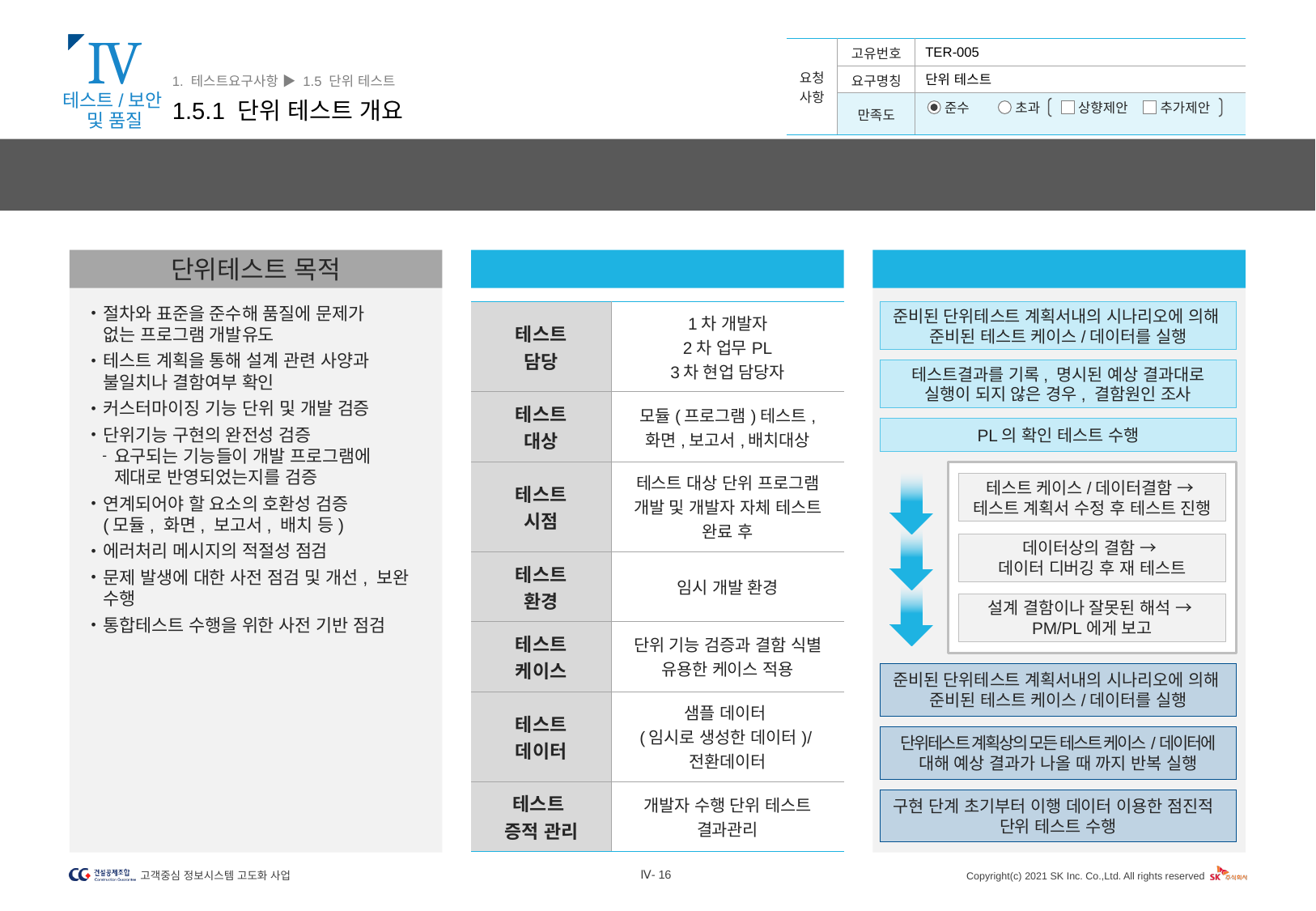

Ⅳ

테스트/보안
및 품질

1. 테스트요구사항 ▶ 1.5 단위 테스트
1.5.1 단위 테스트 개요
TER-005
단위 테스트

단위테스트는 구현된 테스트 대상범위가 설계서에 정의된 기능을 만족하는지 검증하는 활동으로, 개별 프로그램 완료 후 주요 단위 기능 테스트케이스를 정의하고 이에 따라 테스트를 수행하여 기능 요구사항 충족여부를 검증합니다.

단위테스트 목적

단위테스트 절차
단위테스트 수행요소
| 테스트 담당 | 1차 개발자 2차 업무PL 3차 현업 담당자 |
| --- | --- |
| 테스트 대상 | 모듈(프로그램)테스트, 화면,보고서,배치대상 |
| 테스트 시점 | 테스트 대상 단위 프로그램 개발 및 개발자 자체 테스트 완료 후 |
| 테스트 환경 | 임시 개발 환경 |
| 테스트 케이스 | 단위 기능 검증과 결함 식별 유용한 케이스 적용 |
| 테스트 데이터 | 샘플 데이터 (임시로 생성한 데이터)/전환데이터 |
| 테스트 증적 관리 | 개발자 수행 단위 테스트 결과관리 |
준비된 단위테스트 계획서내의 시나리오에 의해
준비된 테스트 케이스/데이터를 실행
절차와 표준을 준수해 품질에 문제가
없는 프로그램 개발유도
테스트 계획을 통해 설계 관련 사양과 불일치나 결함여부 확인
커스터마이징 기능 단위 및 개발 검증
단위기능 구현의 완전성 검증
요구되는 기능들이 개발 프로그램에 제대로 반영되었는지를 검증
연계되어야 할 요소의 호환성 검증
(모듈, 화면, 보고서, 배치 등)
에러처리 메시지의 적절성 점검
문제 발생에 대한 사전 점검 및 개선, 보완 수행
통합테스트 수행을 위한 사전 기반 점검

테스트결과를 기록, 명시된 예상 결과대로 실행이 되지 않은 경우, 결함원인 조사
PL의 확인 테스트 수행

테스트 케이스/데이터결함 →
테스트 계획서 수정 후 테스트 진행
데이터상의 결함 →
데이터 디버깅 후 재 테스트
설계 결함이나 잘못된 해석 →
PM/PL에게 보고
준비된 단위테스트 계획서내의 시나리오에 의해
준비된 테스트 케이스/데이터를 실행
단위테스트 계획상의 모든 테스트 케이스/데이터에
대해 예상 결과가 나올 때 까지 반복 실행
구현 단계 초기부터 이행 데이터 이용한 점진적   단위 테스트 수행